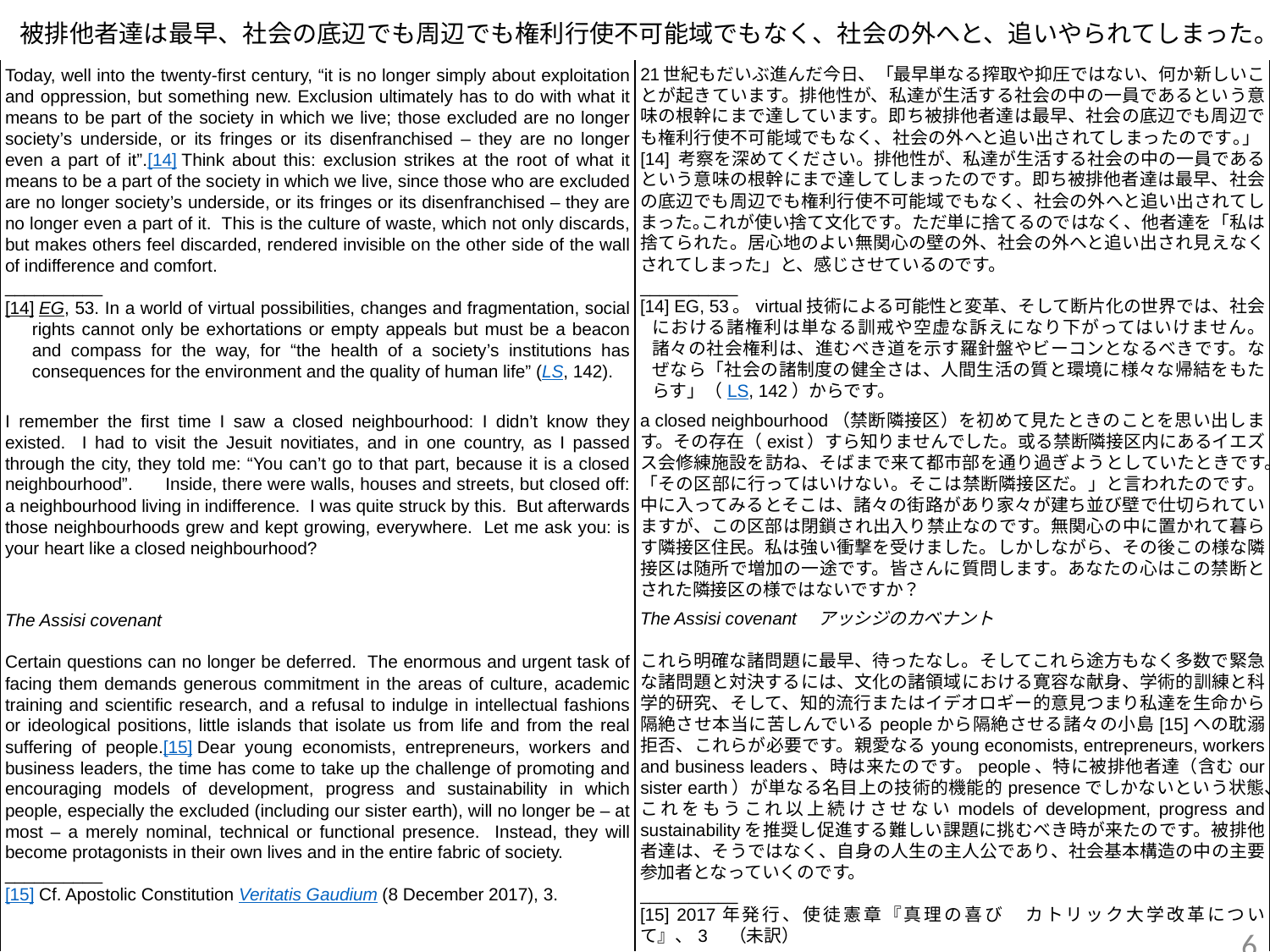

# 被排他者達は最早、社会の底辺でも周辺でも権利行使不可能域でもなく、社会の外へと、追いやられてしまった｡
| Today, well into the twenty-first century, “it is no longer simply about exploitation and oppression, but something new. Exclusion ultimately has to do with what it means to be part of the society in which we live; those excluded are no longer society’s underside, or its fringes or its disenfranchised – they are no longer even a part of it”.[14] Think about this: exclusion strikes at the root of what it means to be a part of the society in which we live, since those who are excluded are no longer society’s underside, or its fringes or its disenfranchised – they are no longer even a part of it. This is the culture of waste, which not only discards, but makes others feel discarded, rendered invisible on the other side of the wall of indifference and comfort. \_\_\_\_\_\_\_\_\_\_ [14] EG, 53. In a world of virtual possibilities, changes and fragmentation, social rights cannot only be exhortations or empty appeals but must be a beacon and compass for the way, for “the health of a society’s institutions has consequences for the environment and the quality of human life” (LS, 142). | 21世紀もだいぶ進んだ今日、「最早単なる搾取や抑圧ではない、何か新しいことが起きています。排他性が、私達が生活する社会の中の一員であるという意味の根幹にまで達しています。即ち被排他者達は最早、社会の底辺でも周辺でも権利行使不可能域でもなく、社会の外へと追い出されてしまったのです｡」[14] 考察を深めてください。排他性が、私達が生活する社会の中の一員であるという意味の根幹にまで達してしまったのです。即ち被排他者達は最早、社会の底辺でも周辺でも権利行使不可能域でもなく、社会の外へと追い出されてしまった｡これが使い捨て文化です。ただ単に捨てるのではなく、他者達を「私は捨てられた。居心地のよい無関心の壁の外、社会の外へと追い出され見えなくされてしまった」と、感じさせているのです。 \_\_\_\_\_\_\_\_\_\_ [14] EG, 53。virtual技術による可能性と変革、そして断片化の世界では、社会における諸権利は単なる訓戒や空虚な訴えになり下がってはいけません。諸々の社会権利は、進むべき道を示す羅針盤やビーコンとなるべきです。なぜなら「社会の諸制度の健全さは、人間生活の質と環境に様々な帰結をもたらす」（LS, 142）からです。 |
| --- | --- |
| I remember the first time I saw a closed neighbourhood: I didn’t know they existed. I had to visit the Jesuit novitiates, and in one country, as I passed through the city, they told me: “You can’t go to that part, because it is a closed neighbourhood”. 　Inside, there were walls, houses and streets, but closed off: a neighbourhood living in indifference. I was quite struck by this. But afterwards those neighbourhoods grew and kept growing, everywhere. Let me ask you: is your heart like a closed neighbourhood? | a closed neighbourhood（禁断隣接区）を初めて見たときのことを思い出します。その存在（exist）すら知りませんでした。或る禁断隣接区内にあるイエズス会修練施設を訪ね、そばまで来て都市部を通り過ぎようとしていたときです。「その区部に行ってはいけない。そこは禁断隣接区だ。」と言われたのです。中に入ってみるとそこは、諸々の街路があり家々が建ち並び壁で仕切られていますが、この区部は閉鎖され出入り禁止なのです。無関心の中に置かれて暮らす隣接区住民。私は強い衝撃を受けました。しかしながら、その後この様な隣接区は随所で増加の一途です。皆さんに質問します。あなたの心はこの禁断とされた隣接区の様ではないですか？ |
| The Assisi covenant   Certain questions can no longer be deferred. The enormous and urgent task of facing them demands generous commitment in the areas of culture, academic training and scientific research, and a refusal to indulge in intellectual fashions or ideological positions, little islands that isolate us from life and from the real suffering of people.[15] Dear young economists, entrepreneurs, workers and business leaders, the time has come to take up the challenge of promoting and encouraging models of development, progress and sustainability in which people, especially the excluded (including our sister earth), will no longer be – at most – a merely nominal, technical or functional presence. Instead, they will become protagonists in their own lives and in the entire fabric of society. \_\_\_\_\_\_\_\_\_\_ [15] Cf. Apostolic Constitution Veritatis Gaudium (8 December 2017), 3. | The Assisi covenant　アッシジのカベナント   これら明確な諸問題に最早、待ったなし。そしてこれら途方もなく多数で緊急な諸問題と対決するには、文化の諸領域における寛容な献身、学術的訓練と科学的研究、そして、知的流行またはイデオロギー的意見つまり私達を生命から隔絶させ本当に苦しんでいるpeopleから隔絶させる諸々の小島[15]への耽溺拒否、これらが必要です。親愛なるyoung economists, entrepreneurs, workers and business leaders、時は来たのです。people、特に被排他者達（含むour sister earth）が単なる名目上の技術的機能的presenceでしかないという状態、これをもうこれ以上続けさせないmodels of development, progress and sustainabilityを推奨し促進する難しい課題に挑むべき時が来たのです。被排他者達は、そうではなく、自身の人生の主人公であり、社会基本構造の中の主要参加者となっていくのです。 \_\_\_\_\_\_\_\_\_\_ [15] 2017年発行、使徒憲章『真理の喜び　カトリック大学改革について』、3　（未訳） |
6